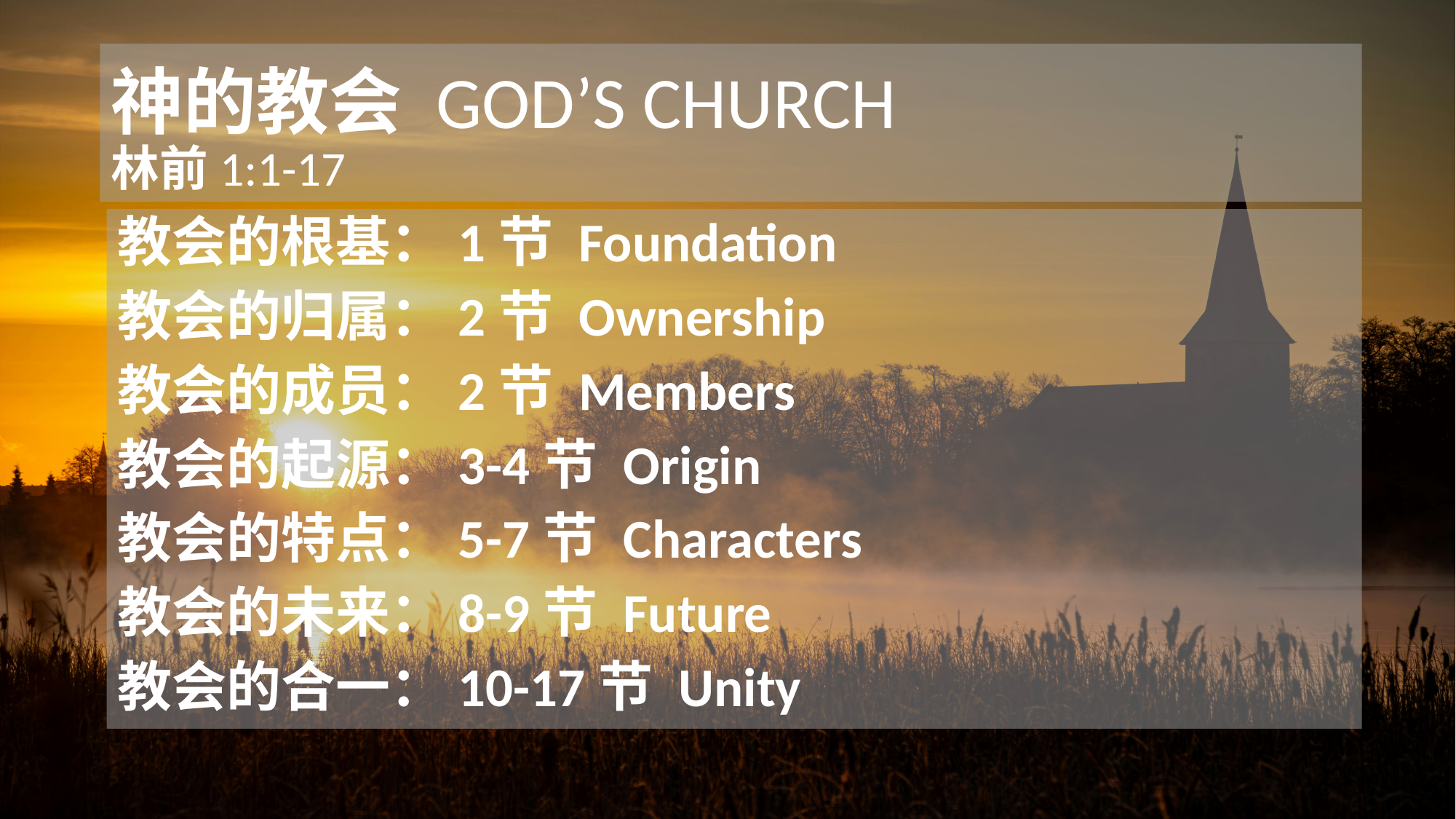

神的教会 GOD’S CHURCH
林前1:1-17
教会的根基：1节 Foundation
教会的归属：2节 Ownership
教会的成员：2节 Members
教会的起源：3-4节 Origin
教会的特点：5-7节 Characters
教会的未来：8-9节 Future
教会的合一：10-17节 Unity